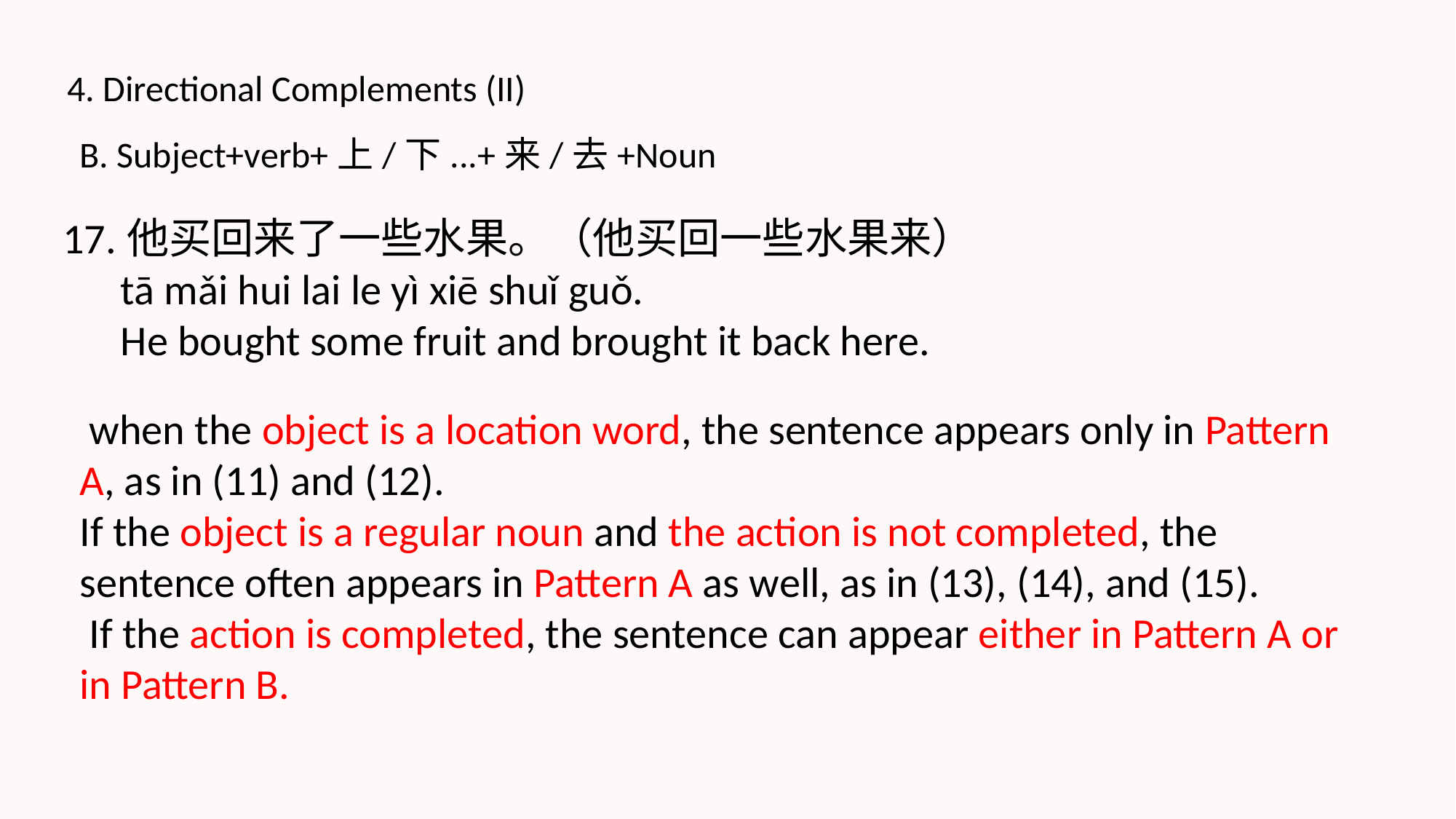

4. Directional Complements (II)
B. Subject+verb+上/下...+来/去+Noun
17.他买回来了一些水果。（他买回一些水果来）
      tā mǎi hui lai le yì xiē shuǐ guǒ.
      He bought some fruit and brought it back here.
 when the object is a location word, the sentence appears only in Pattern A, as in (11) and (12).
If the object is a regular noun and the action is not completed, the sentence often appears in Pattern A as well, as in (13), (14), and (15).
 If the action is completed, the sentence can appear either in Pattern A or in Pattern B.